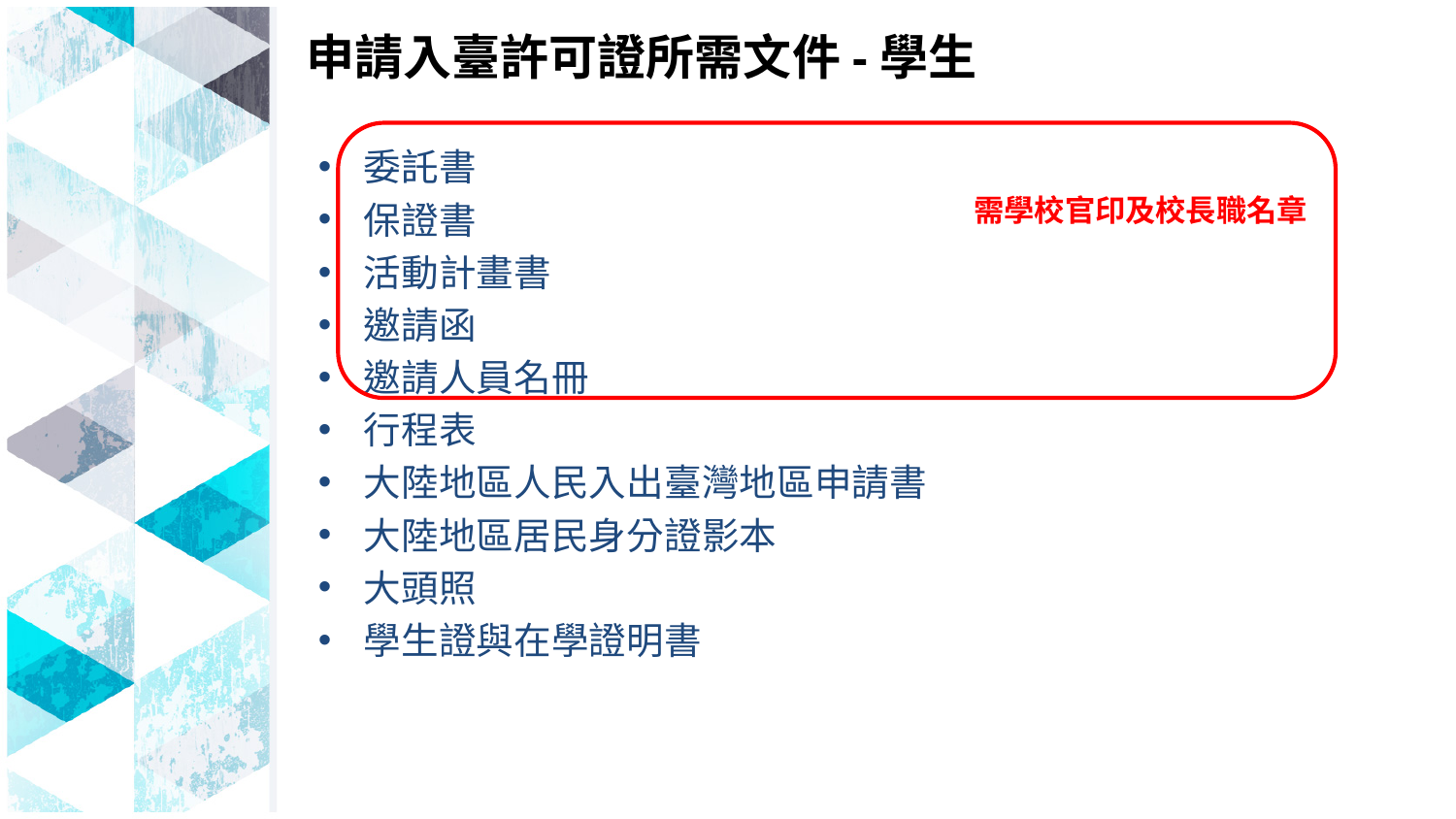

申請入臺許可證所需文件-學生

委託書
保證書
活動計畫書
邀請函
邀請人員名冊
行程表
大陸地區人民入出臺灣地區申請書
大陸地區居民身分證影本
大頭照
學生證與在學證明書

需學校官印及校長職名章